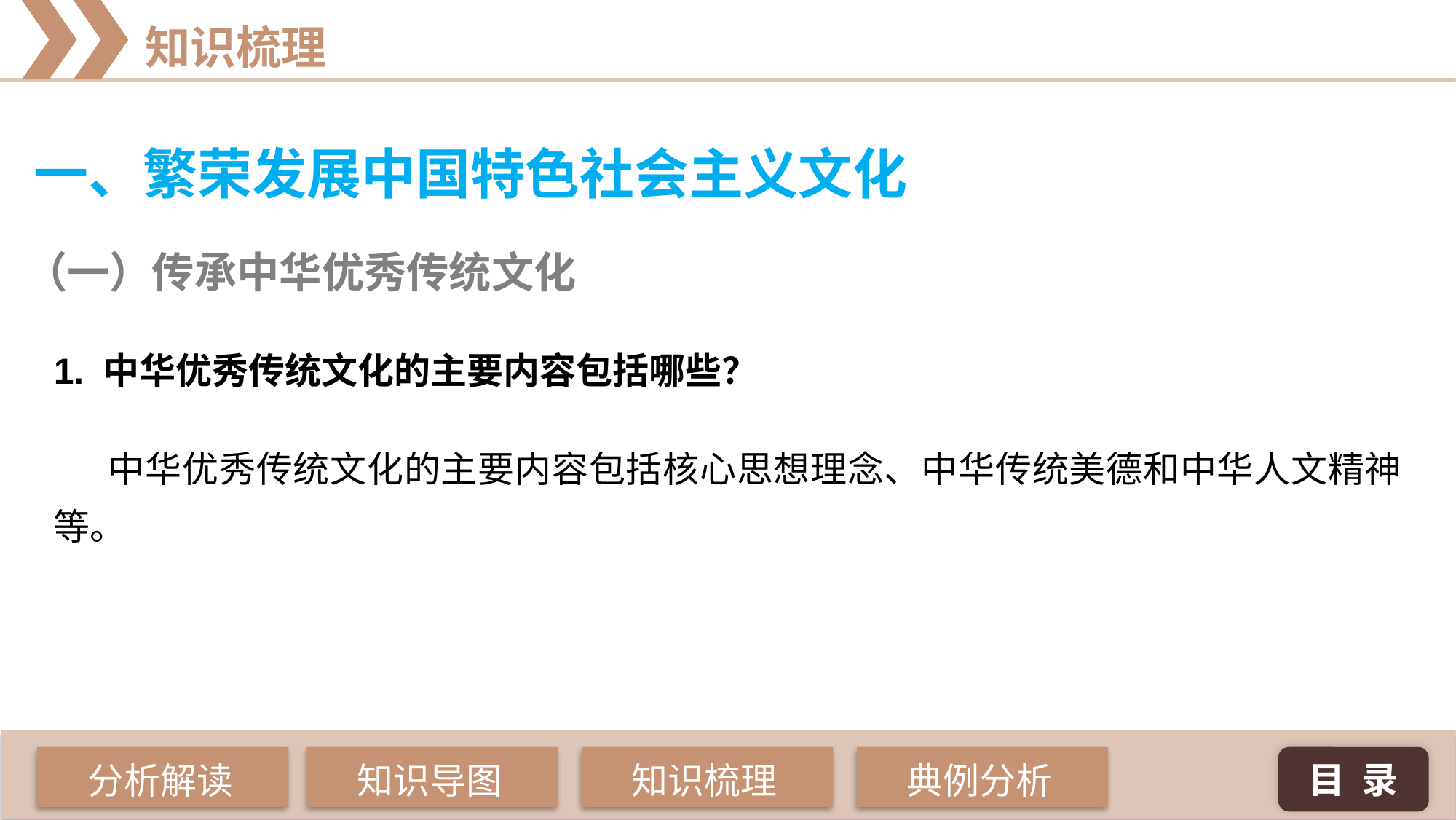

一、繁荣发展中国特色社会主义文化
（一）传承中华优秀传统文化
1. 中华优秀传统文化的主要内容包括哪些？
中华优秀传统文化的主要内容包括核心思想理念、中华传统美德和中华人文精神等。